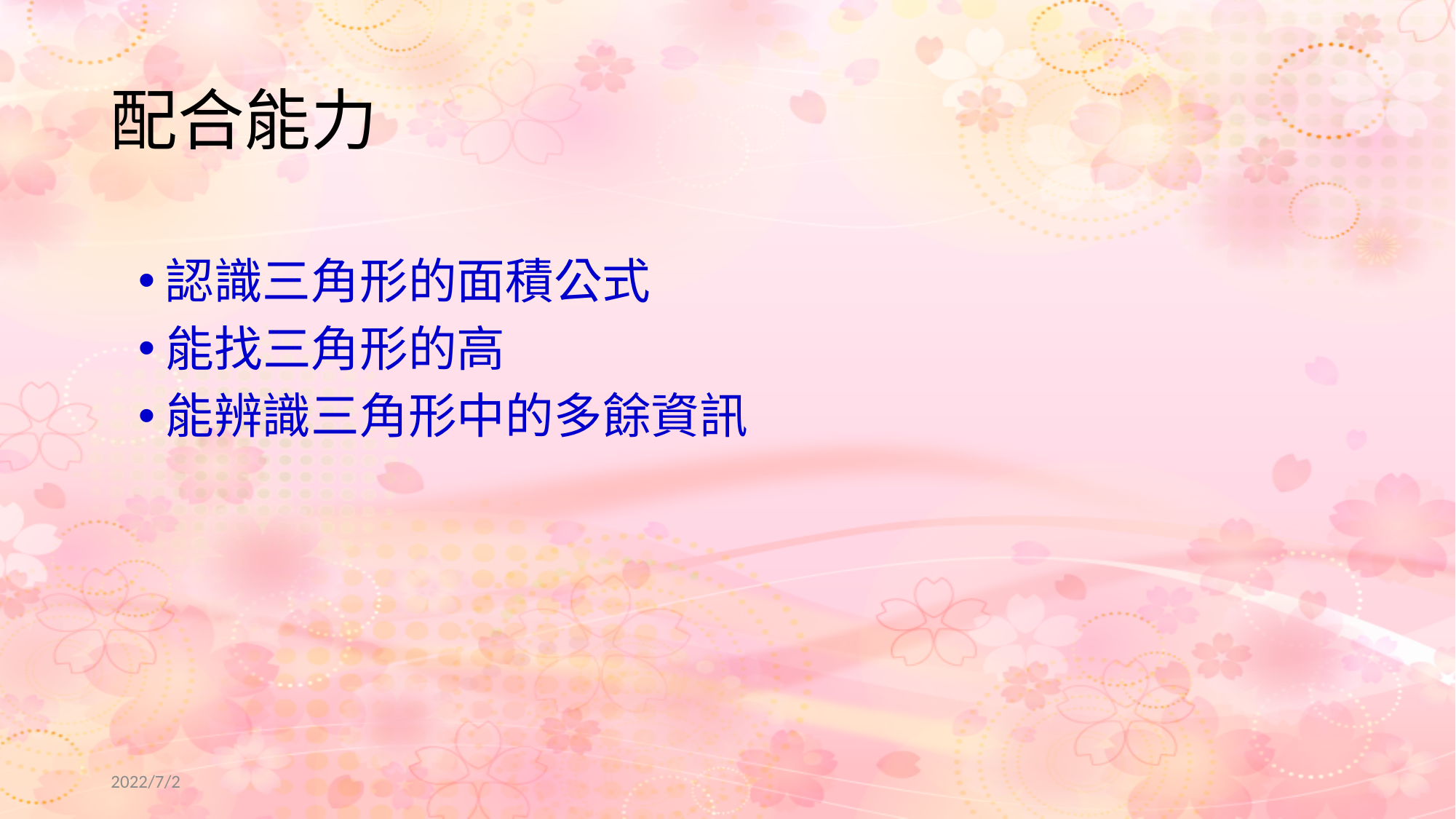

# 配合能力
認識三角形的面積公式
能找三角形的高
能辨識三角形中的多餘資訊

2022/7/2